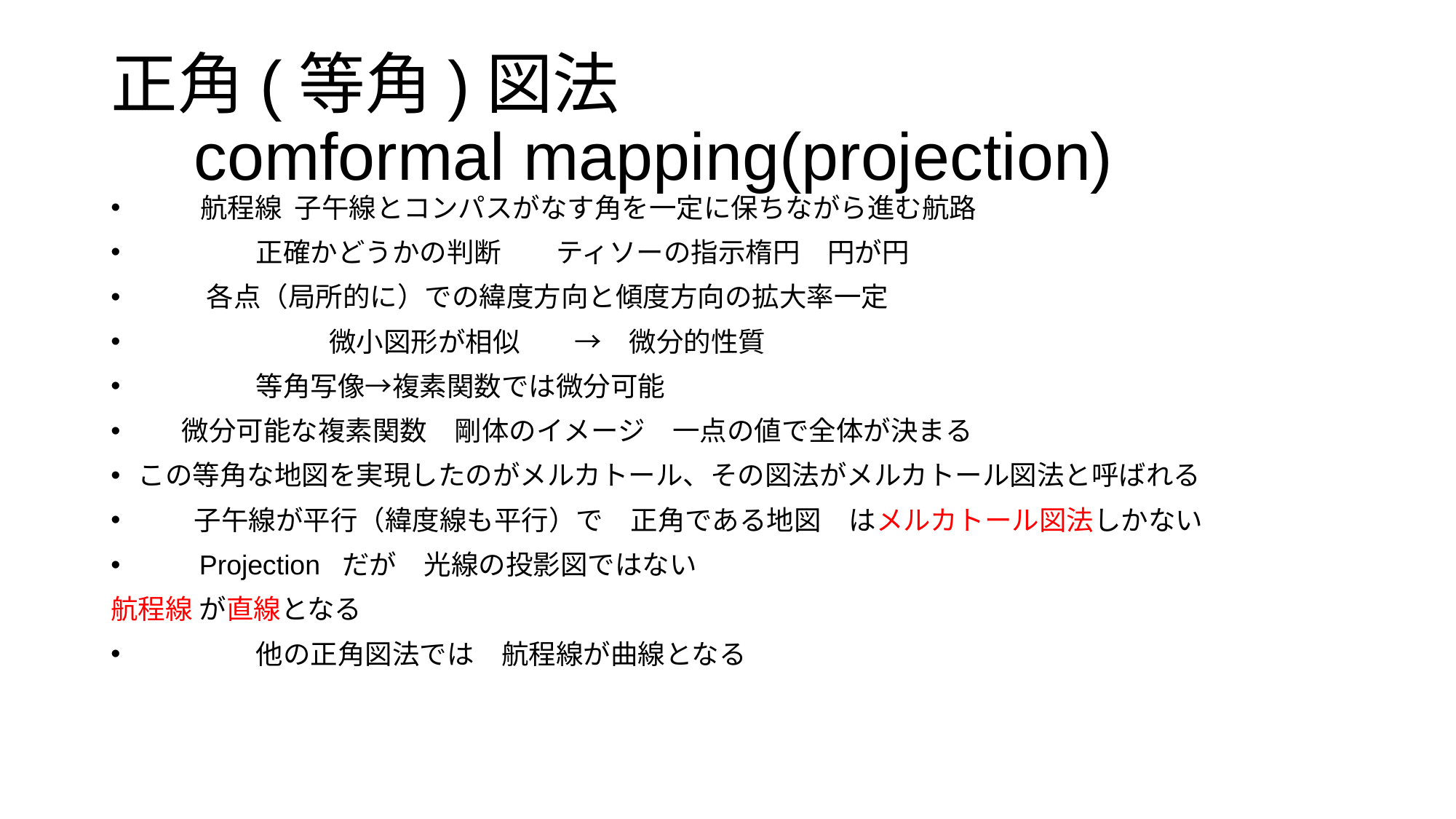

# 正角(等角)図法 　comformal mapping(projection)
         航程線  子午線とコンパスがなす角を一定に保ちながら進む航路
                  正確かどうかの判断　　ティソーの指示楕円　円が円
          各点（局所的に）での緯度方向と傾度方向の拡大率一定
　　　　　　　微小図形が相似　　→　微分的性質
                  等角写像→複素関数では微分可能
      微分可能な複素関数　剛体のイメージ　一点の値で全体が決まる
この等角な地図を実現したのがメルカトール、その図法がメルカトール図法と呼ばれる
        子午線が平行（緯度線も平行）で　正角である地図　はメルカトール図法しかない
　　Projection  だが　光線の投影図ではない
航程線 が直線となる
                  他の正角図法では　航程線が曲線となる